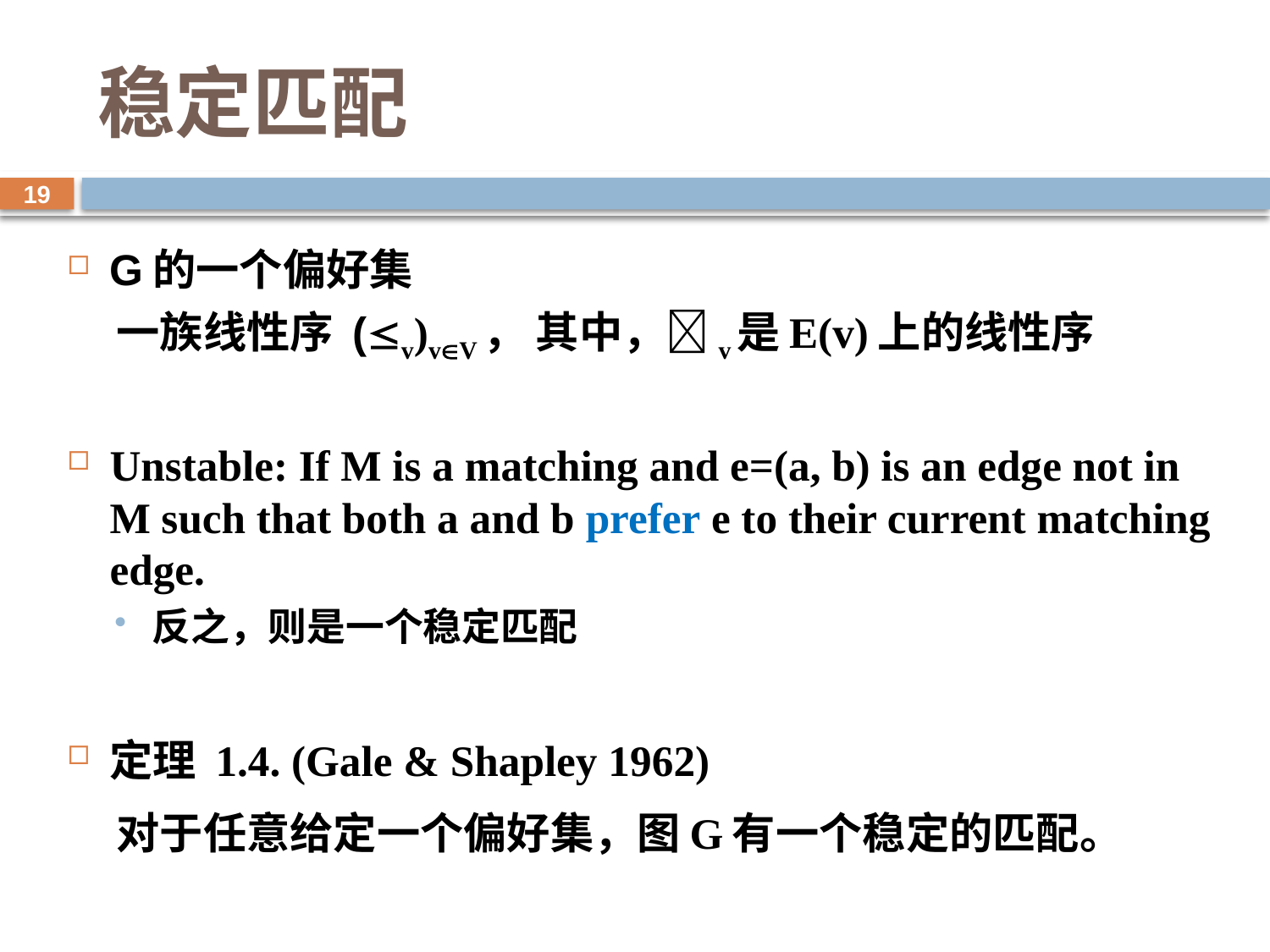

# 稳定匹配
19
G的一个偏好集
    一族线性序 (≤v)v∈V， 其中，≤v是E(v)上的线性序

Unstable: If M is a matching and e=(a, b) is an edge not in M such that both a and b prefer e to their current matching edge.
反之，则是一个稳定匹配

定理 1.4. (Gale & Shapley 1962)
    对于任意给定一个偏好集，图G有一个稳定的匹配。